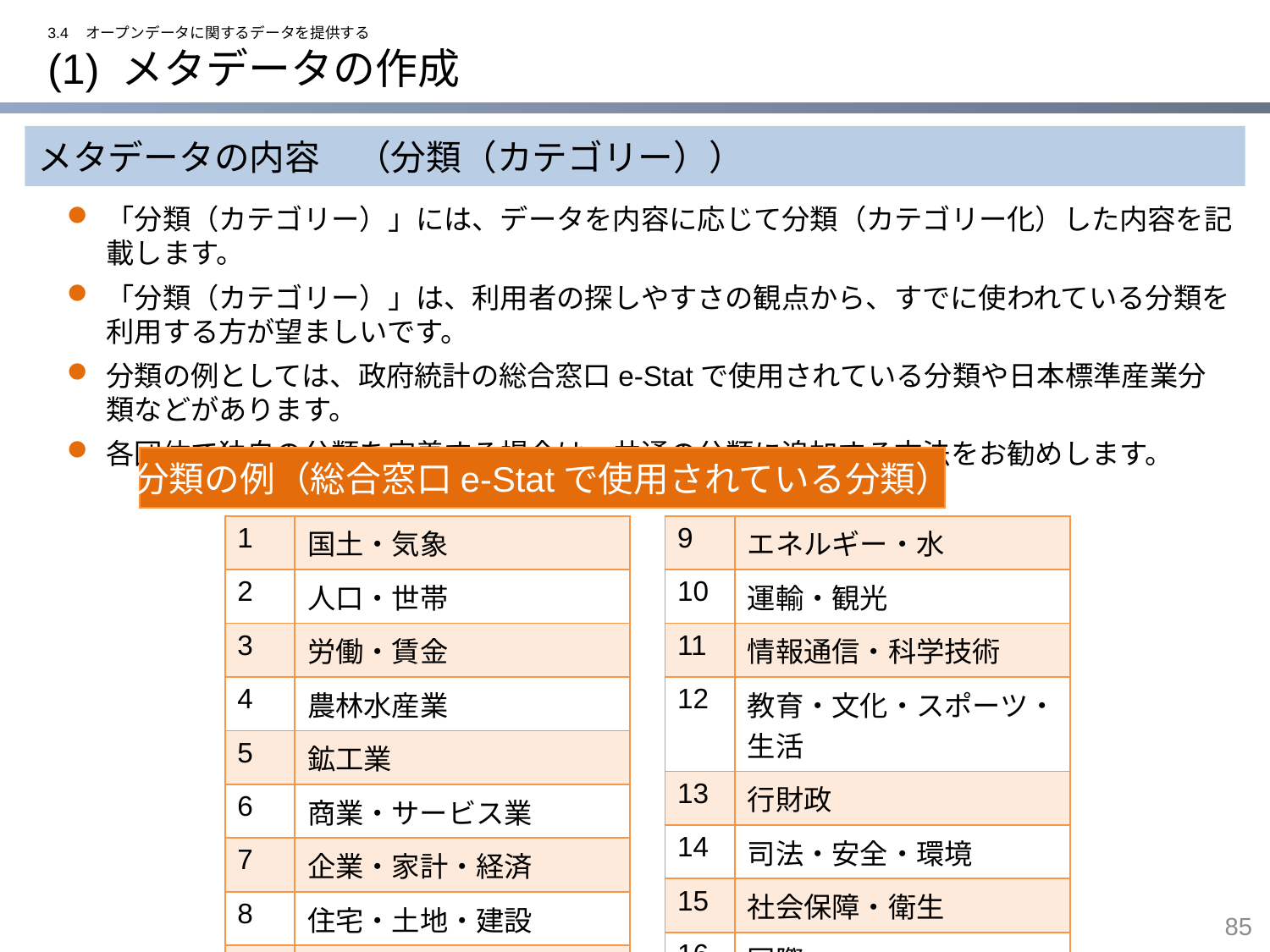

3.4　オープンデータに関するデータを提供する
# (1) メタデータの作成
メタデータの内容　（分類（カテゴリー））
「分類（カテゴリー）」には、データを内容に応じて分類（カテゴリー化）した内容を記載します。
「分類（カテゴリー）」は、利用者の探しやすさの観点から、すでに使われている分類を利用する方が望ましいです。
分類の例としては、政府統計の総合窓口e-Statで使用されている分類や日本標準産業分類などがあります。
各団体で独自の分類を定義する場合は、共通の分類に追加する方法をお勧めします。

分類の例（総合窓口e-Statで使用されている分類）
| 1 | 国土・気象 |
| --- | --- |
| 2 | 人口・世帯 |
| 3 | 労働・賃金 |
| 4 | 農林水産業 |
| 5 | 鉱工業 |
| 6 | 商業・サービス業 |
| 7 | 企業・家計・経済 |
| 8 | 住宅・土地・建設 |
| 9 | エネルギー・水 |
| 9 | エネルギー・水 |
| --- | --- |
| 10 | 運輸・観光 |
| 11 | 情報通信・科学技術 |
| 12 | 教育・文化・スポーツ・生活 |
| 13 | 行財政 |
| 14 | 司法・安全・環境 |
| 15 | 社会保障・衛生 |
| 16 | 国際 |
| 17 | その他 |
85